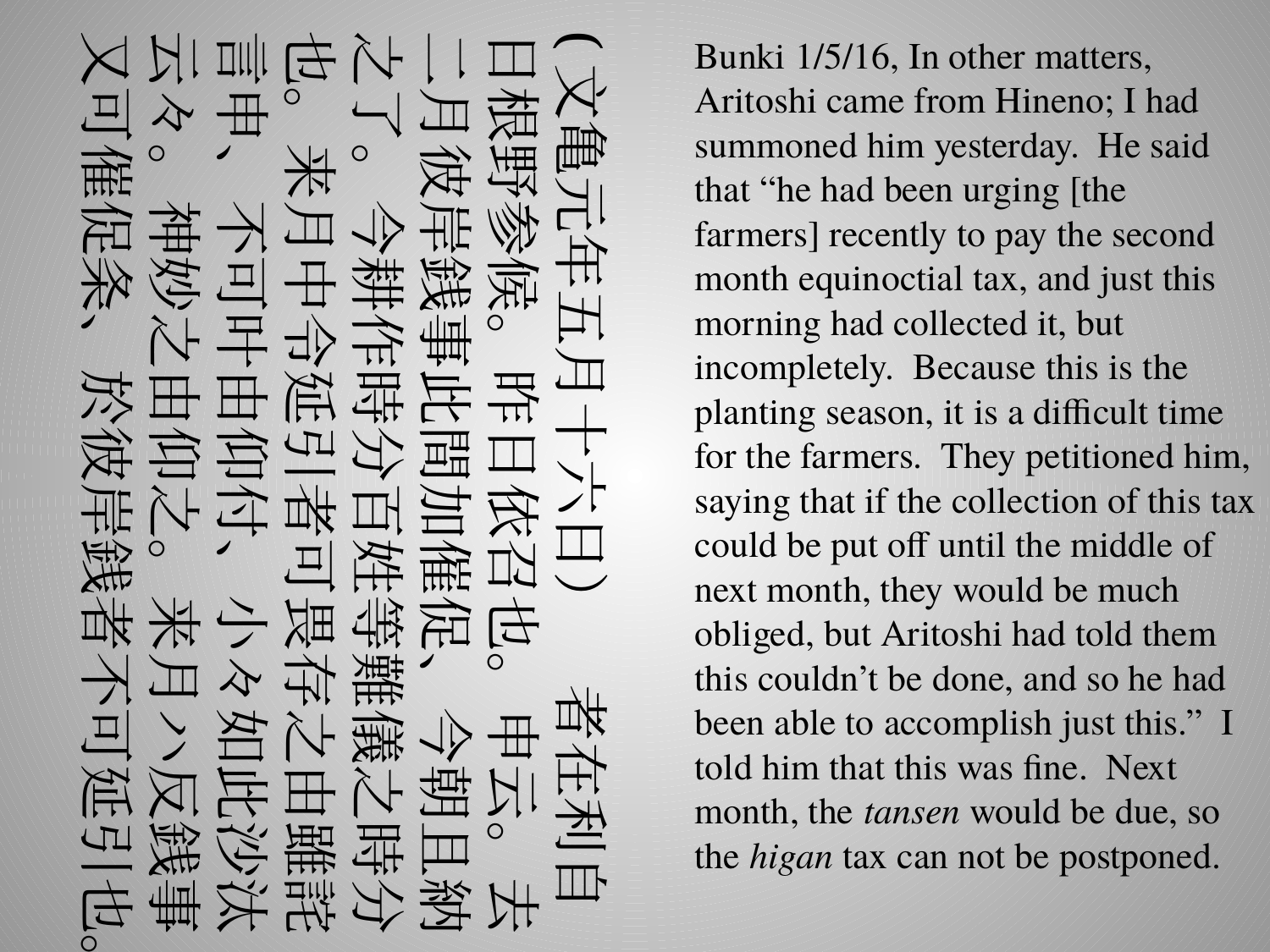

(文亀元年五月十六日）　者在利自日根野参候。昨日依召也。申云。去二月彼岸銭事此間加催促、今朝且納之了。今耕作時分百姓等難儀之時分也。来月中令延引者可畏存之由雖詫言申、不可叶由仰付、小々如此沙汰云々。神妙之由仰之。来月ハ反銭事又可催促条、於彼岸銭者不可延引也。

Bunki 1/5/16, In other matters, Aritoshi came from Hineno; I had summoned him yesterday.  He said that “he had been urging [the farmers] recently to pay the second month equinoctial tax, and just this morning had collected it, but incompletely.  Because this is the planting season, it is a difficult time for the farmers.  They petitioned him, saying that if the collection of this tax could be put off until the middle of next month, they would be much obliged, but Aritoshi had told them this couldn’t be done, and so he had been able to accomplish just this.”  I told him that this was fine.  Next month, the tansen would be due, so the higan tax can not be postponed.